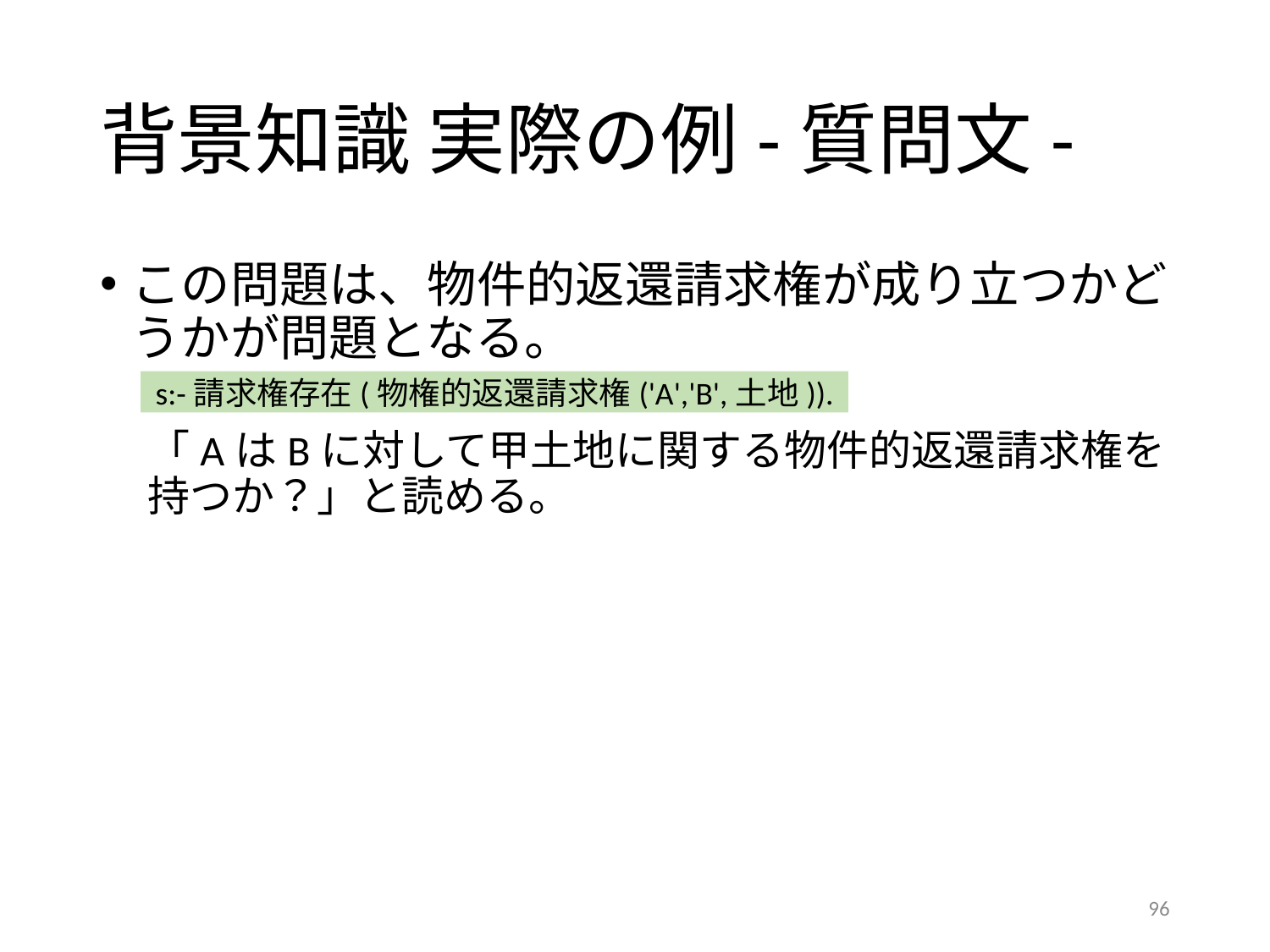

# 背景知識 実際の例-質問文-
この問題は、物件的返還請求権が成り立つかどうかが問題となる。

「AはBに対して甲土地に関する物件的返還請求権を持つか？」と読める。
s:-請求権存在(物権的返還請求権('A','B',土地)).
96